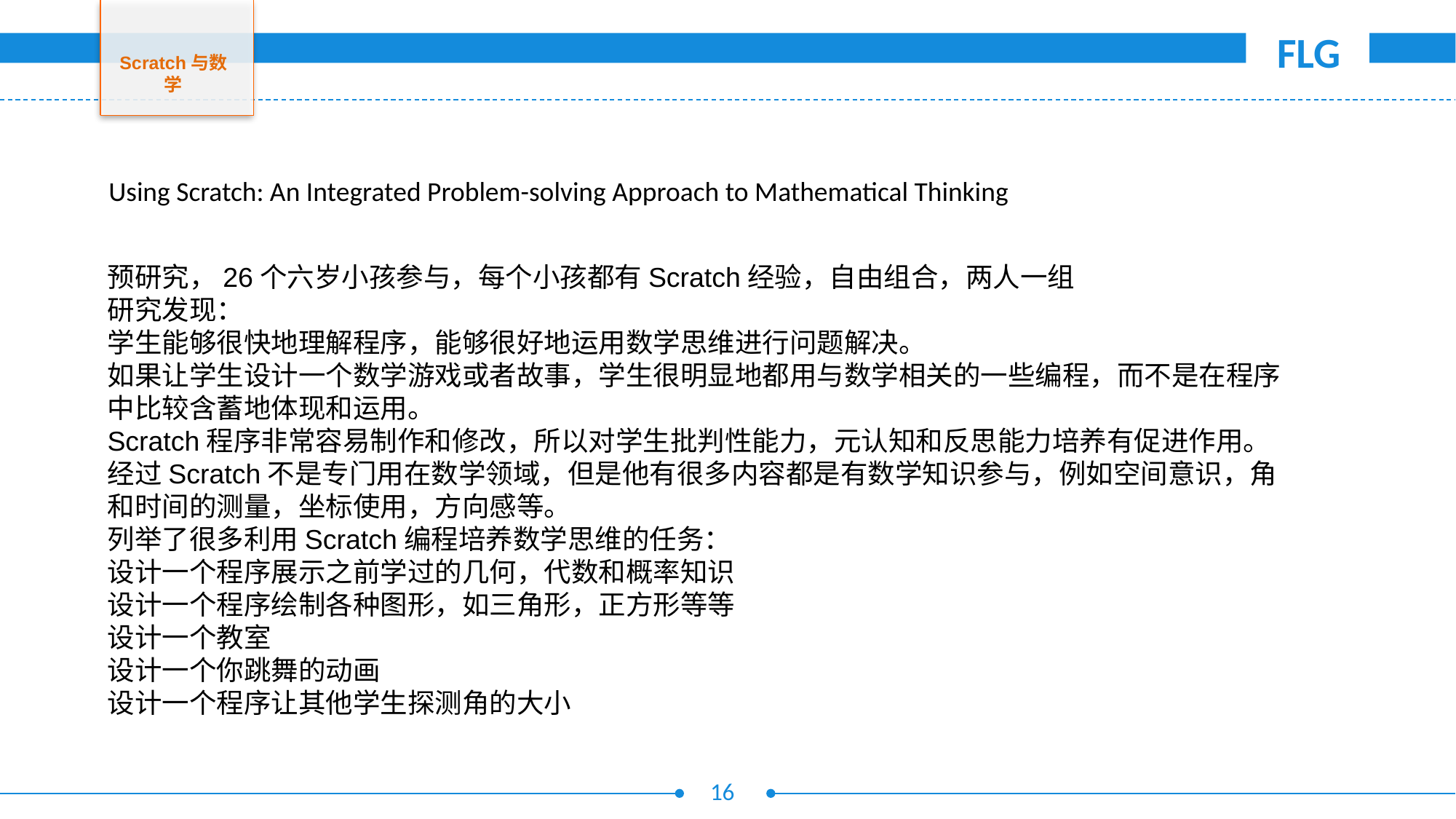

Scratch与数学
Using Scratch: An Integrated Problem-solving Approach to Mathematical Thinking
预研究，26个六岁小孩参与，每个小孩都有Scratch经验，自由组合，两人一组
研究发现：
学生能够很快地理解程序，能够很好地运用数学思维进行问题解决。
如果让学生设计一个数学游戏或者故事，学生很明显地都用与数学相关的一些编程，而不是在程序中比较含蓄地体现和运用。
Scratch程序非常容易制作和修改，所以对学生批判性能力，元认知和反思能力培养有促进作用。
经过Scratch不是专门用在数学领域，但是他有很多内容都是有数学知识参与，例如空间意识，角和时间的测量，坐标使用，方向感等。
列举了很多利用Scratch编程培养数学思维的任务：
设计一个程序展示之前学过的几何，代数和概率知识
设计一个程序绘制各种图形，如三角形，正方形等等
设计一个教室
设计一个你跳舞的动画
设计一个程序让其他学生探测角的大小